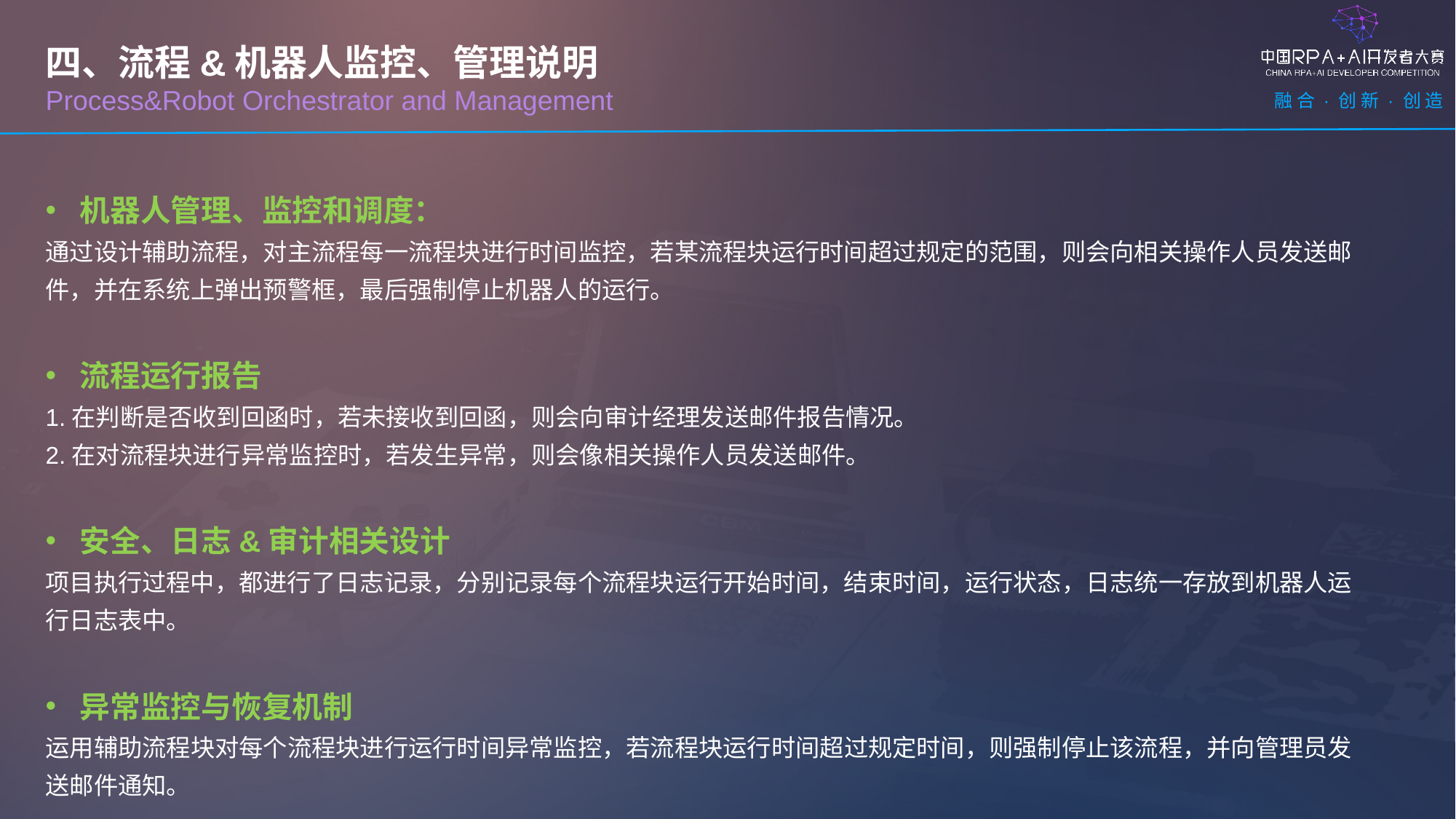

四、流程&机器人监控、管理说明
Process&Robot Orchestrator and Management
机器人管理、监控和调度：
通过设计辅助流程，对主流程每一流程块进行时间监控，若某流程块运行时间超过规定的范围，则会向相关操作人员发送邮件，并在系统上弹出预警框，最后强制停止机器人的运行。

流程运行报告
1.在判断是否收到回函时，若未接收到回函，则会向审计经理发送邮件报告情况。
2.在对流程块进行异常监控时，若发生异常，则会像相关操作人员发送邮件。

安全、日志&审计相关设计
项目执行过程中，都进行了日志记录，分别记录每个流程块运行开始时间，结束时间，运行状态，日志统一存放到机器人运行日志表中。

异常监控与恢复机制
运用辅助流程块对每个流程块进行运行时间异常监控，若流程块运行时间超过规定时间，则强制停止该流程，并向管理员发送邮件通知。